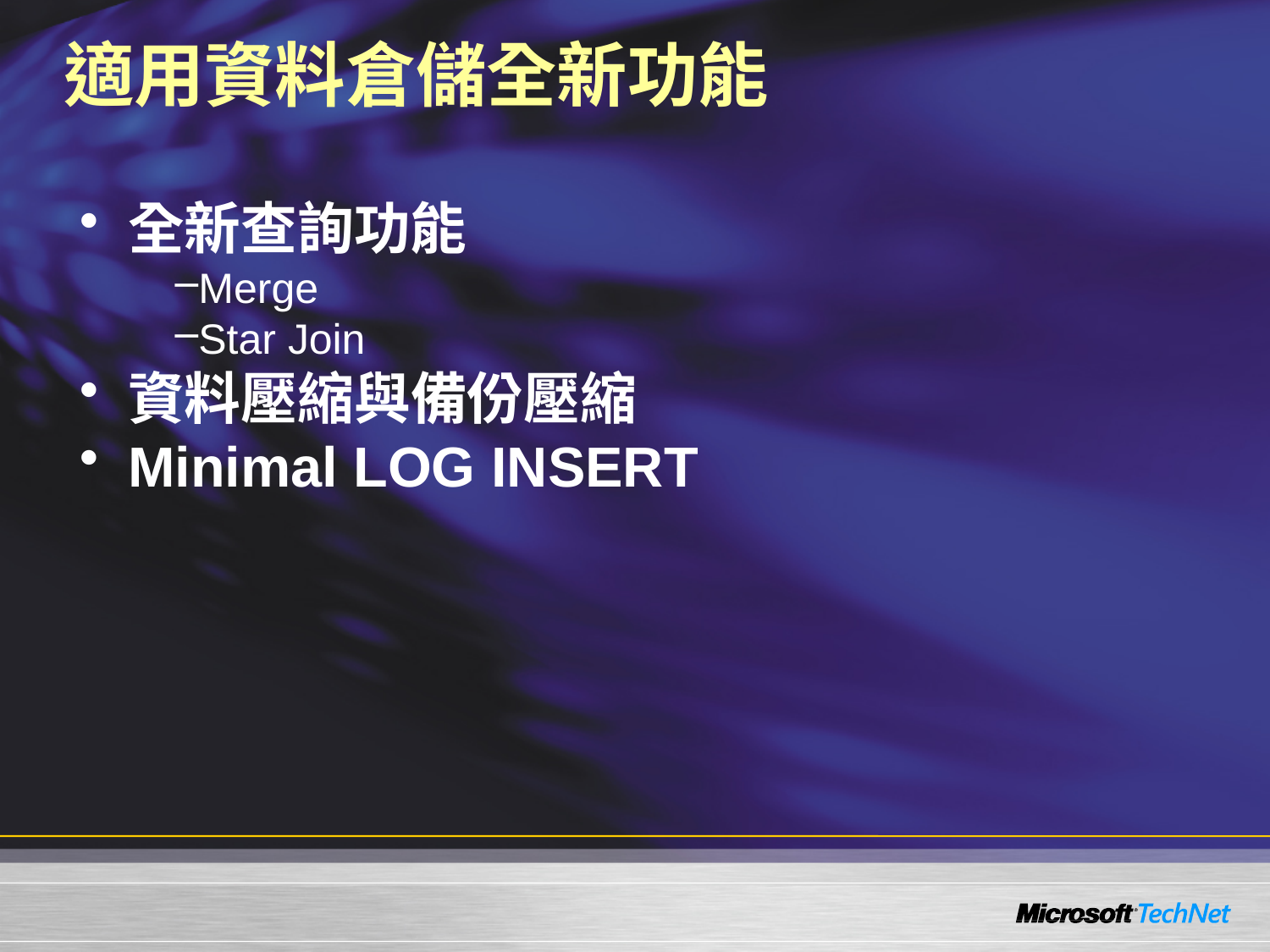

# 適用資料倉儲全新功能
全新查詢功能
Merge
Star Join
資料壓縮與備份壓縮
Minimal LOG INSERT